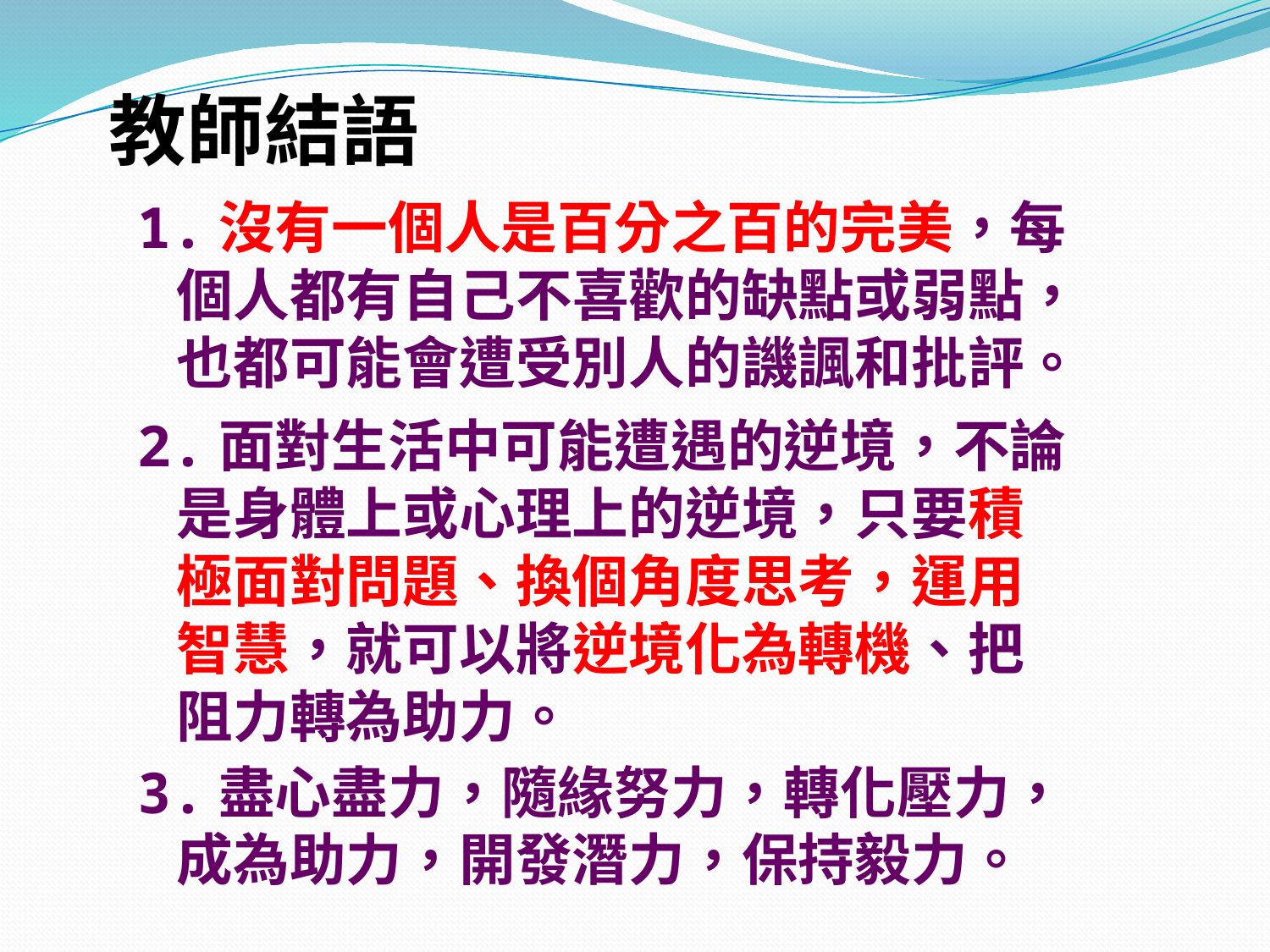

教師結語
1.沒有一個人是百分之百的完美，每
  個人都有自己不喜歡的缺點或弱點，
  也都可能會遭受別人的譏諷和批評。
2.面對生活中可能遭遇的逆境，不論
  是身體上或心理上的逆境，只要積
  極面對問題、換個角度思考，運用
  智慧，就可以將逆境化為轉機、把
  阻力轉為助力。
3.盡心盡力，隨緣努力，轉化壓力，
  成為助力，開發潛力，保持毅力。